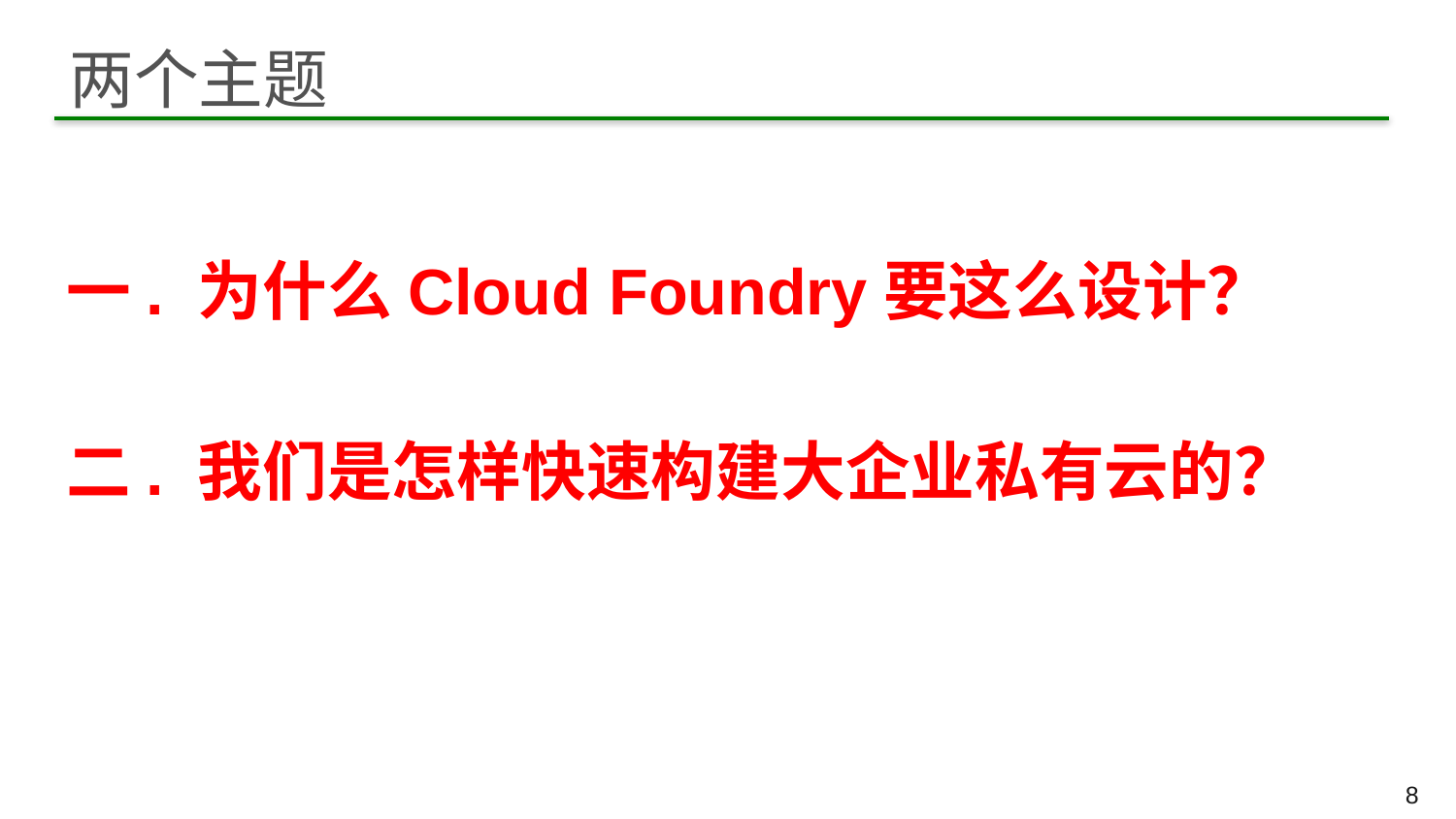

# 两个主题
一. 为什么Cloud Foundry要这么设计？

二. 我们是怎样快速构建大企业私有云的？
8